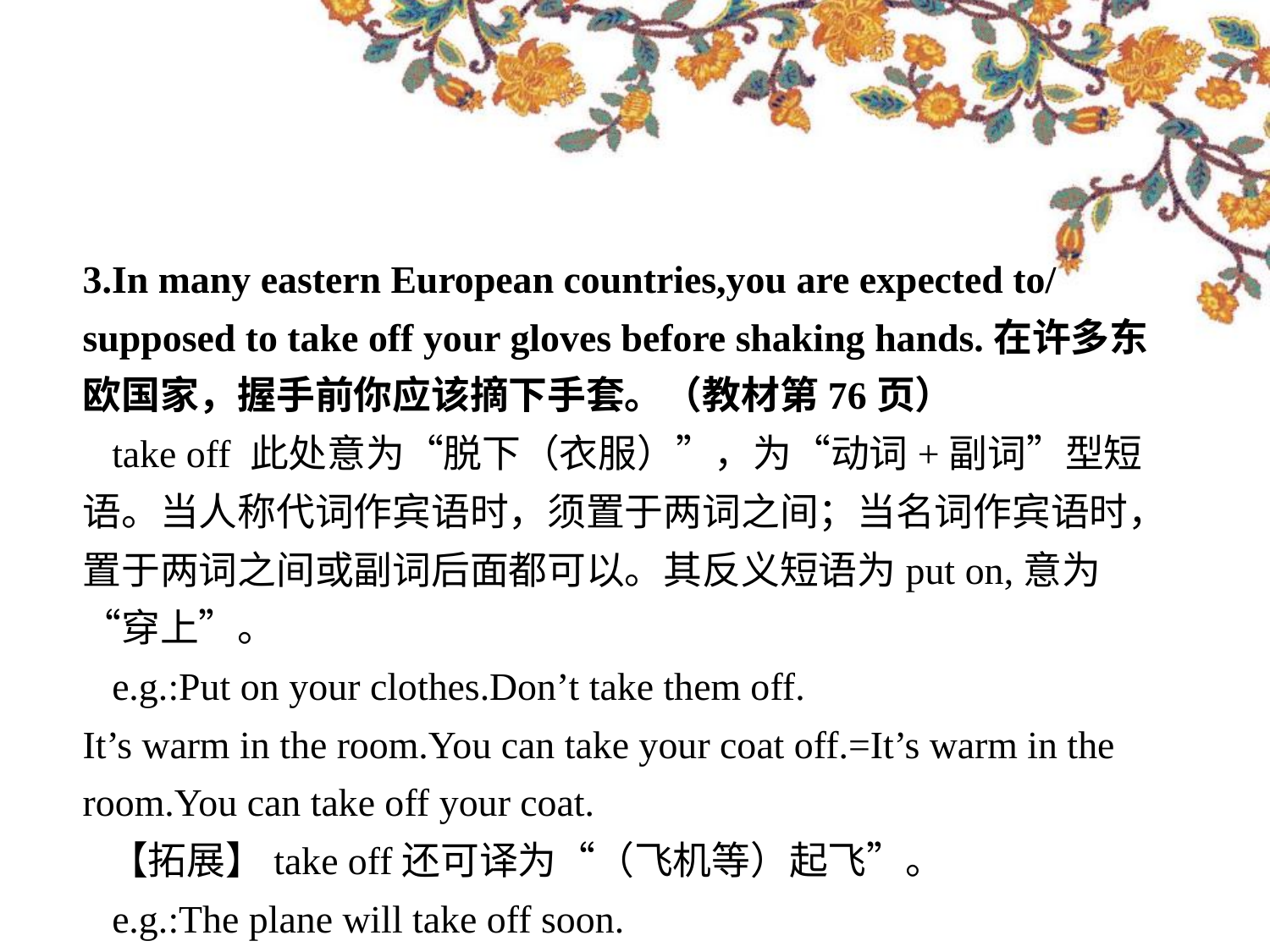

3.In many eastern European countries,you are expected to/ supposed to take off your gloves before shaking hands.在许多东欧国家，握手前你应该摘下手套。（教材第76页）
   take off 此处意为“脱下（衣服）”，为“动词+副词”型短语。当人称代词作宾语时，须置于两词之间；当名词作宾语时，置于两词之间或副词后面都可以。其反义短语为put on,意为“穿上”。
   e.g.:Put on your clothes.Don’t take them off.
It’s warm in the room.You can take your coat off.=It’s warm in the room.You can take off your coat.
  【拓展】take off还可译为“（飞机等）起飞”。
   e.g.:The plane will take off soon.